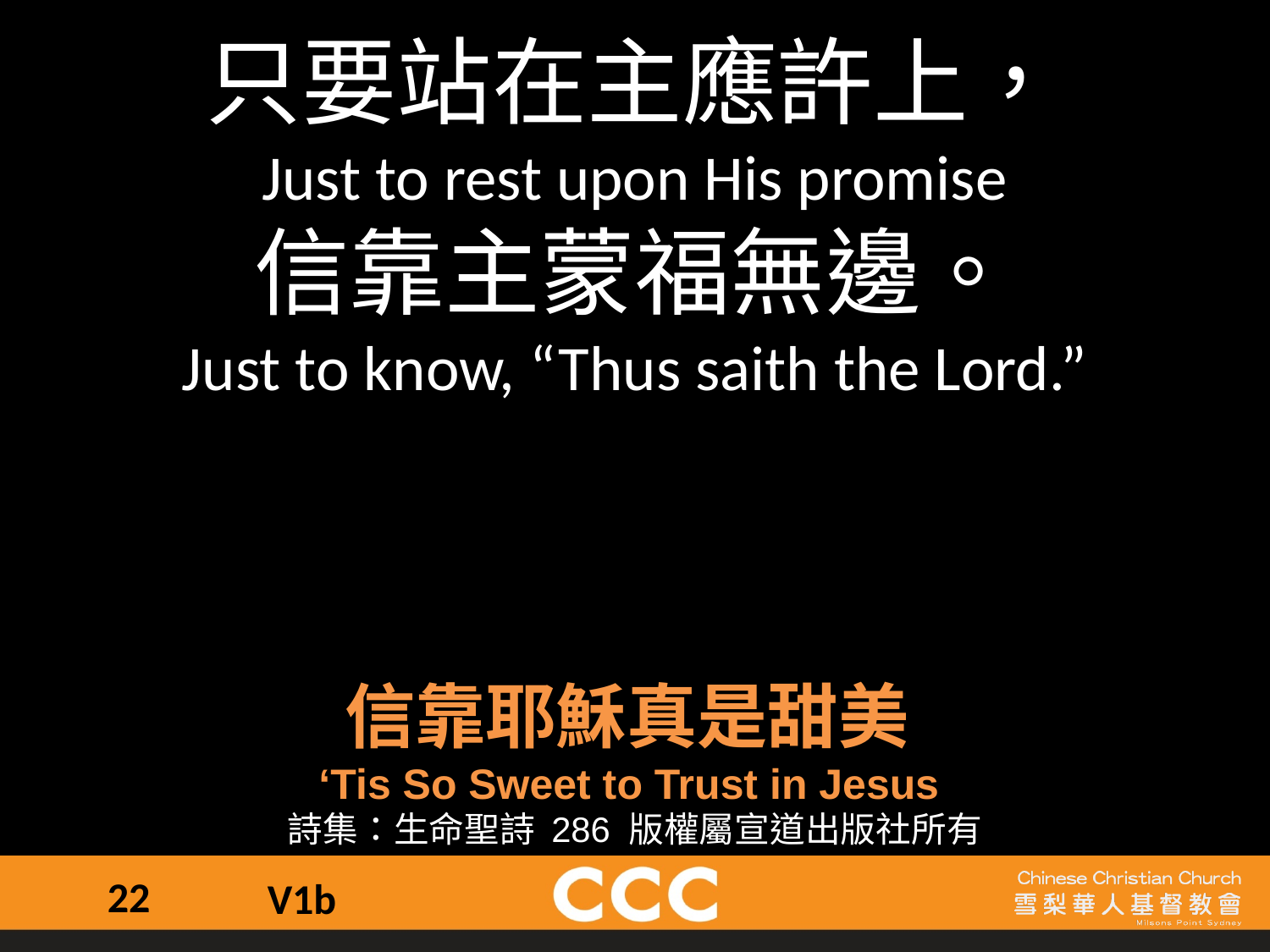

只要站在主應許上，
Just to rest upon His promise
信靠主蒙福無邊。
Just to know, “Thus saith the Lord.”

信靠耶穌真是甜美
‘Tis So Sweet to Trust in Jesus
詩集：生命聖詩 286 版權屬宣道出版社所有
22
V1b